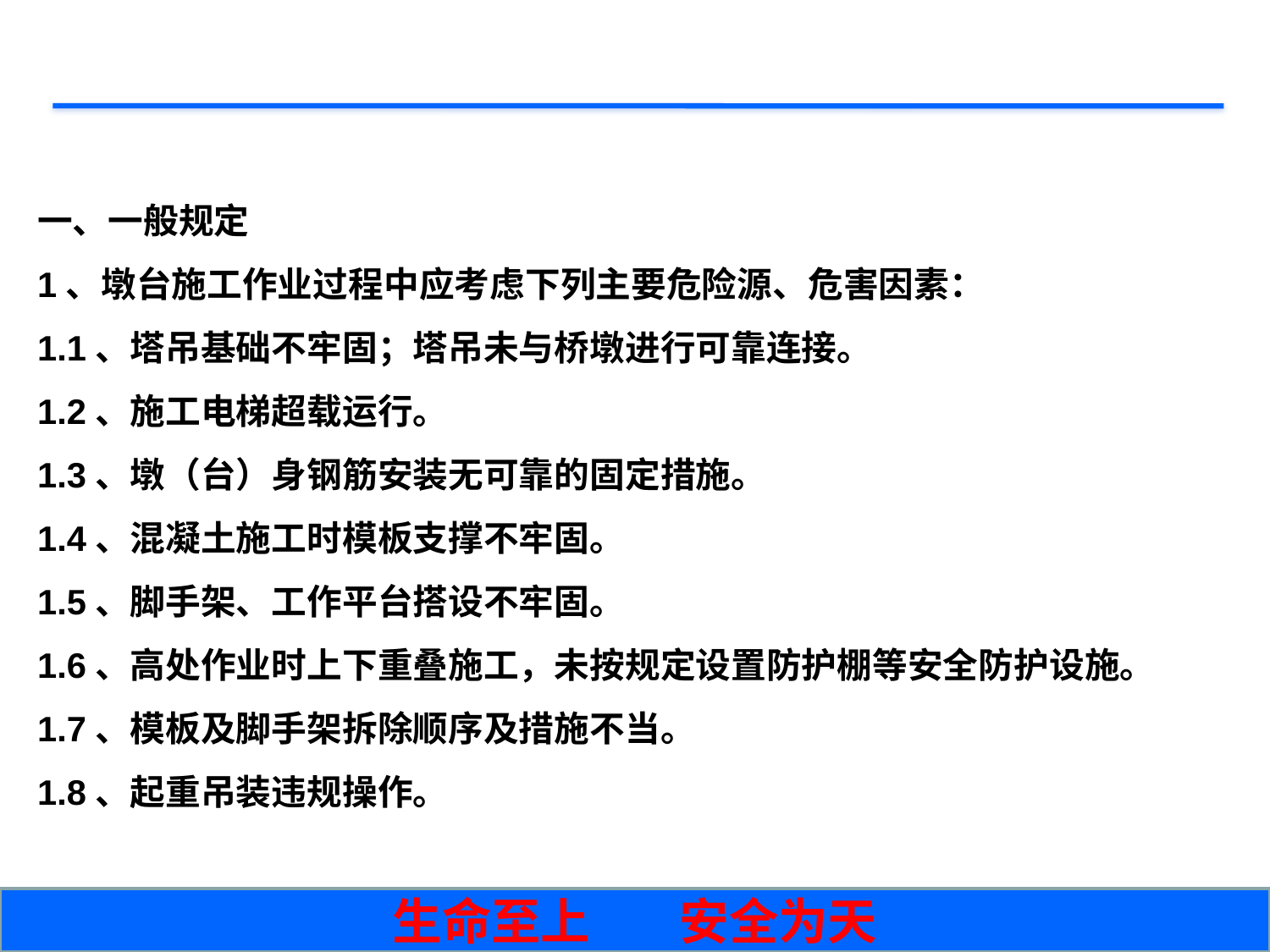

第三章  墩  台
一、一般规定
1、墩台施工作业过程中应考虑下列主要危险源、危害因素：
1.1、塔吊基础不牢固；塔吊未与桥墩进行可靠连接。
1.2、施工电梯超载运行。
1.3、墩（台）身钢筋安装无可靠的固定措施。
1.4、混凝土施工时模板支撑不牢固。
1.5、脚手架、工作平台搭设不牢固。
1.6、高处作业时上下重叠施工，未按规定设置防护棚等安全防护设施。
1.7、模板及脚手架拆除顺序及措施不当。
1.8、起重吊装违规操作。